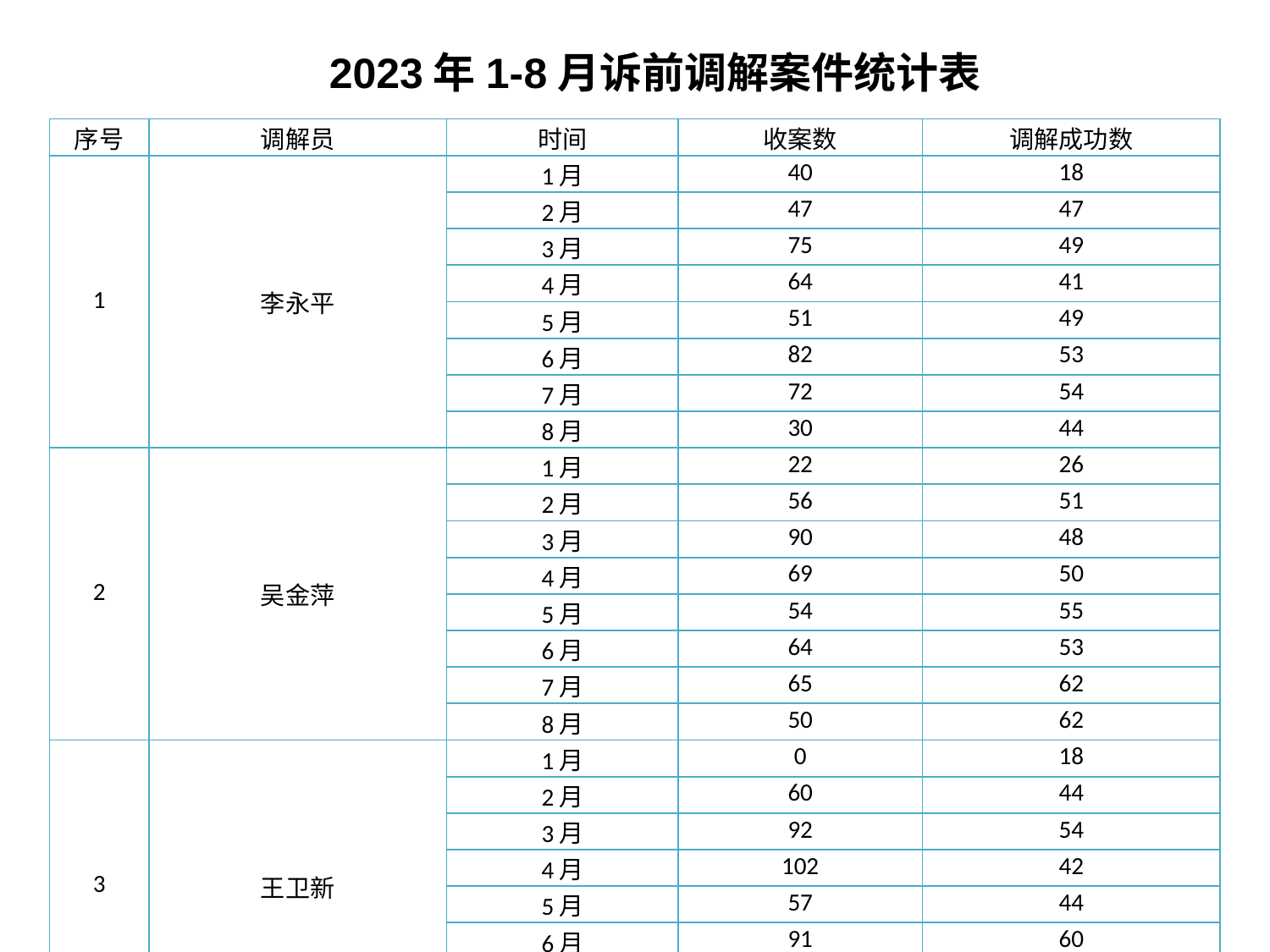

2023年1-8月诉前调解案件统计表
| 序号 | 调解员 | 时间 | 收案数 | 调解成功数 |
| --- | --- | --- | --- | --- |
| 1 | 李永平 | 1月 | 40 | 18 |
|  |  | 2月 | 47 | 47 |
|  |  | 3月 | 75 | 49 |
|  |  | 4月 | 64 | 41 |
|  |  | 5月 | 51 | 49 |
|  |  | 6月 | 82 | 53 |
|  |  | 7月 | 72 | 54 |
|  |  | 8月 | 30 | 44 |
| 2 | 吴金萍 | 1月 | 22 | 26 |
|  |  | 2月 | 56 | 51 |
|  |  | 3月 | 90 | 48 |
|  |  | 4月 | 69 | 50 |
|  |  | 5月 | 54 | 55 |
|  |  | 6月 | 64 | 53 |
|  |  | 7月 | 65 | 62 |
|  |  | 8月 | 50 | 62 |
| 3 | 王卫新 | 1月 | 0 | 18 |
|  |  | 2月 | 60 | 44 |
|  |  | 3月 | 92 | 54 |
|  |  | 4月 | 102 | 42 |
|  |  | 5月 | 57 | 44 |
|  |  | 6月 | 91 | 60 |
|  |  | 7月 | 121 | 59 |
|  |  | 8月 | 98 | 61 |